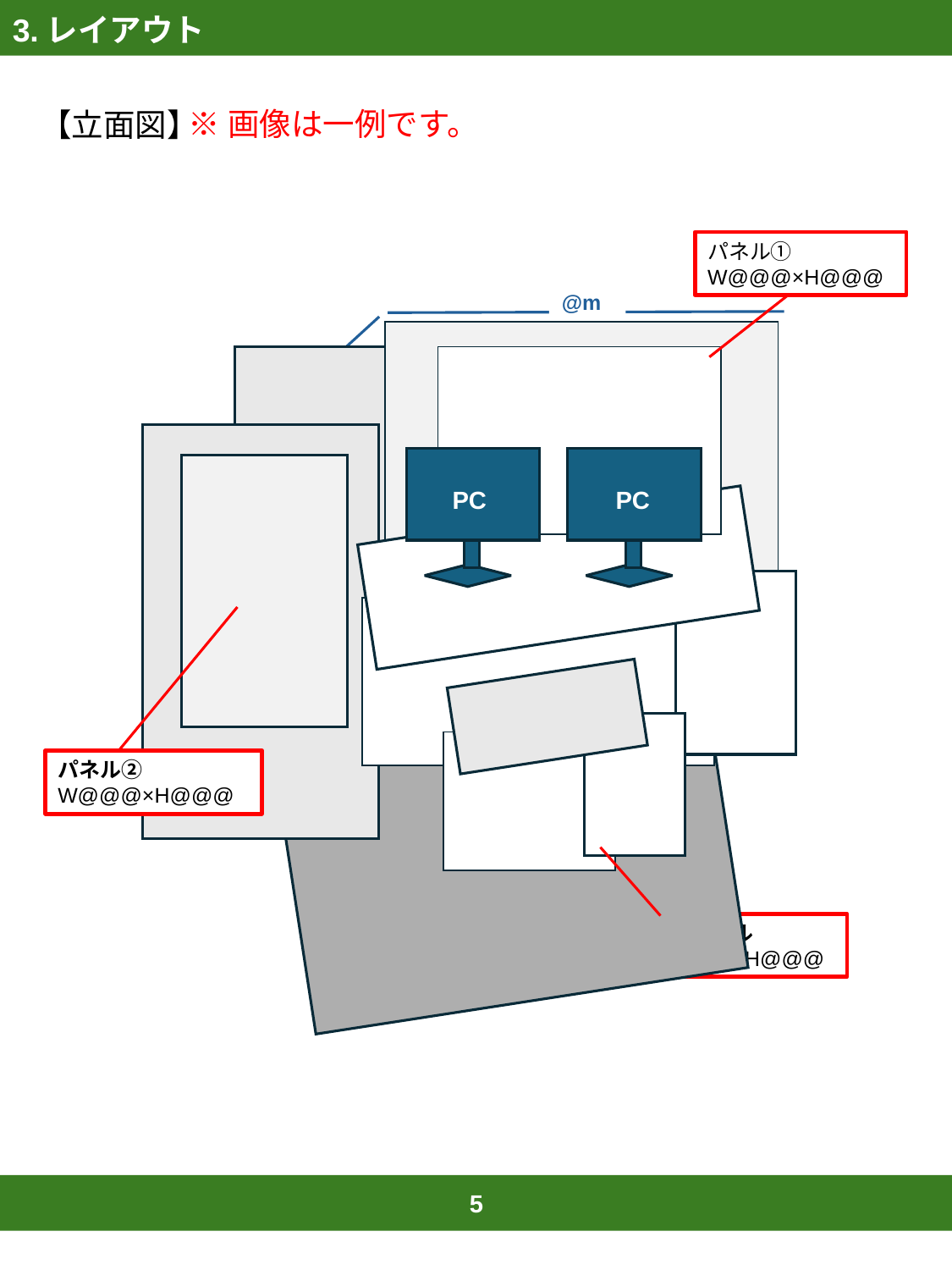

3.レイアウト
※画像は一例です。
【立面図】
パネル①
W@@@×H@@@

PC
PC

パネル②
W@@@×H@@@
ロゴパネル
W@@@×H@@@
@m
@m

5